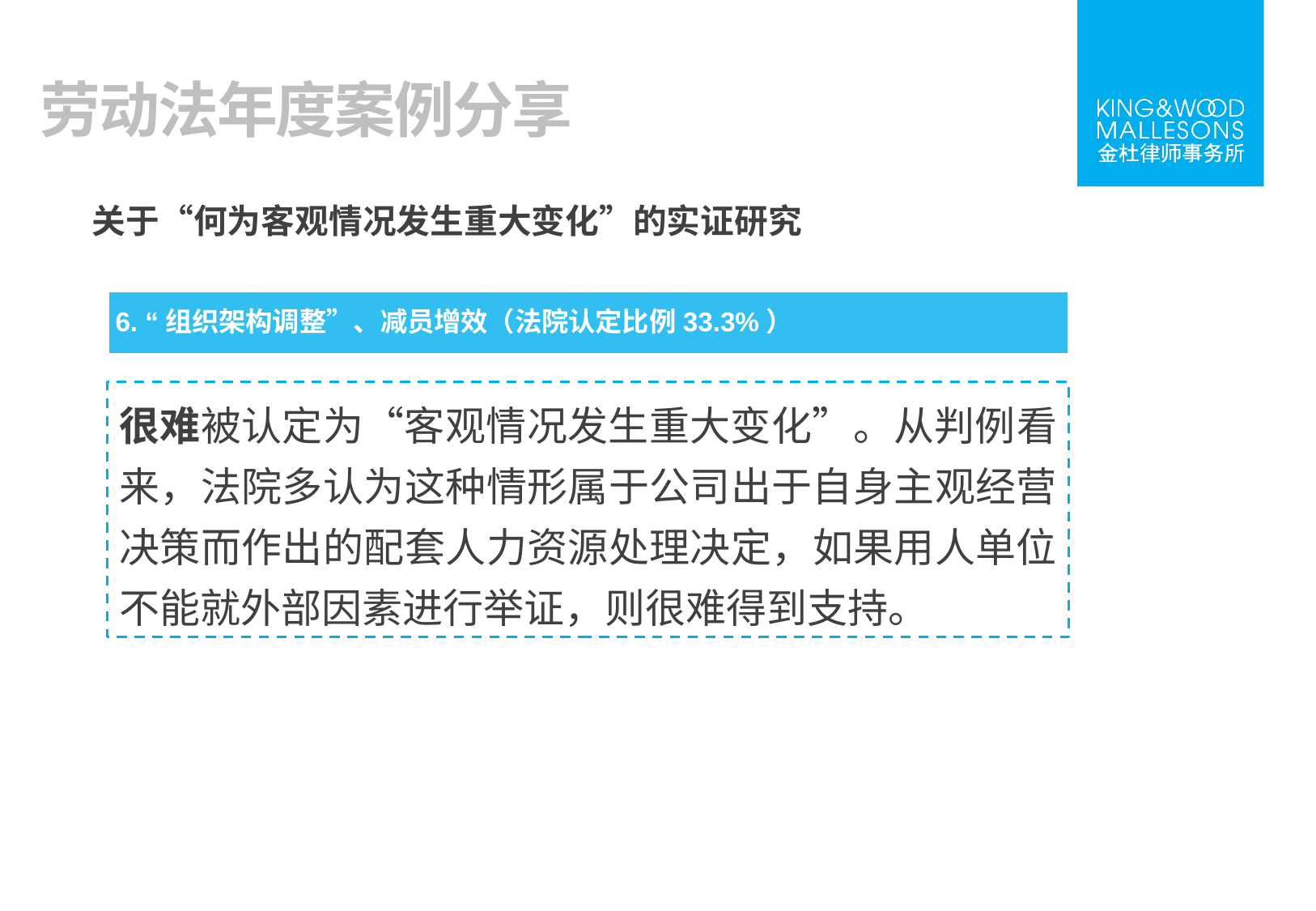

劳动法年度案例分享
关于“何为客观情况发生重大变化”的实证研究
6. “组织架构调整”、减员增效（法院认定比例33.3%）

很难被认定为“客观情况发生重大变化”。从判例看来，法院多认为这种情形属于公司出于自身主观经营决策而作出的配套人力资源处理决定，如果用人单位不能就外部因素进行举证，则很难得到支持。